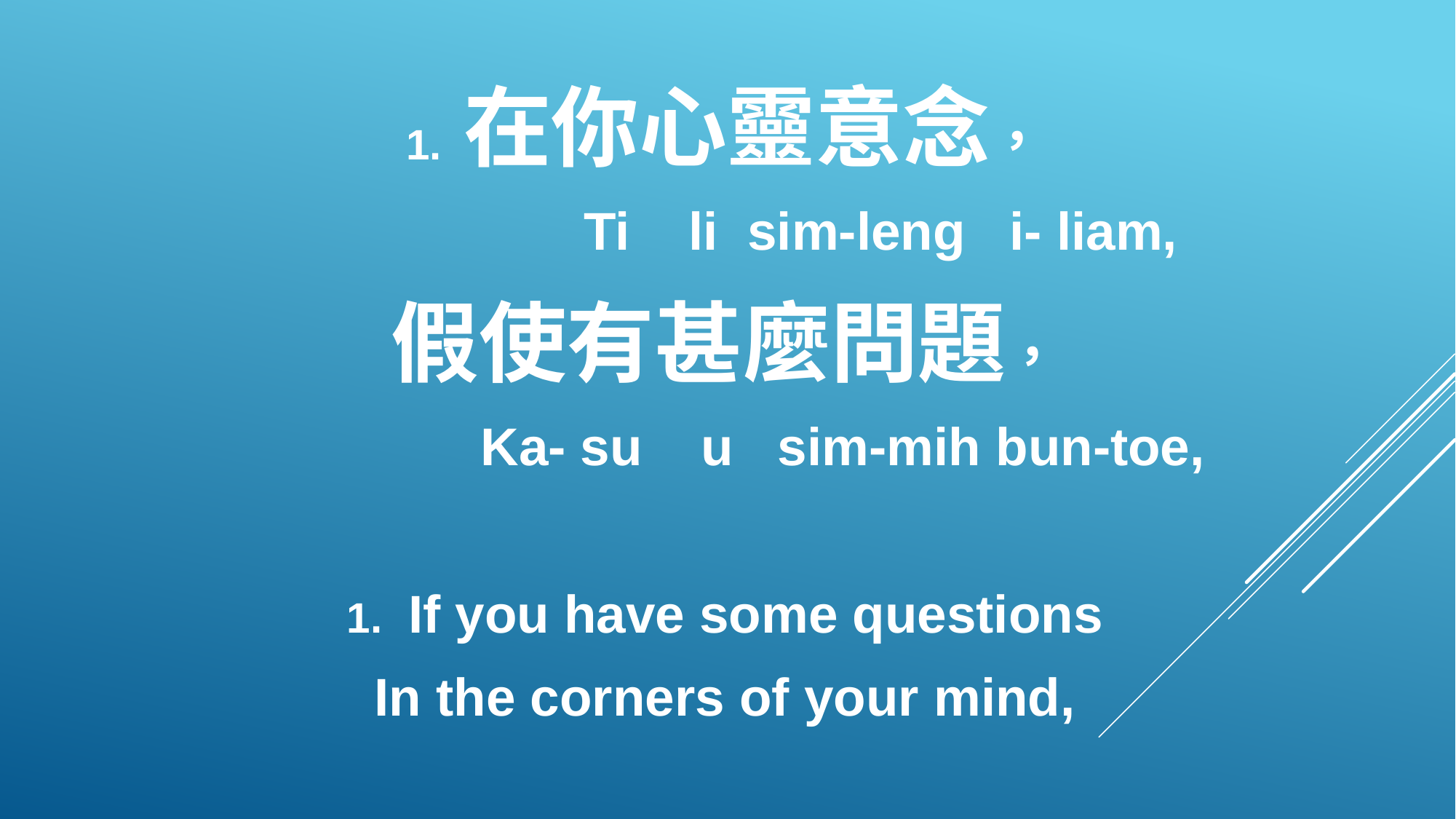

1. 在你心靈意念，
                              Ti    li  sim-leng   i- liam,
假使有甚麼問題，
                       Ka- su    u   sim-mih bun-toe,

If you have some questions
In the corners of your mind,